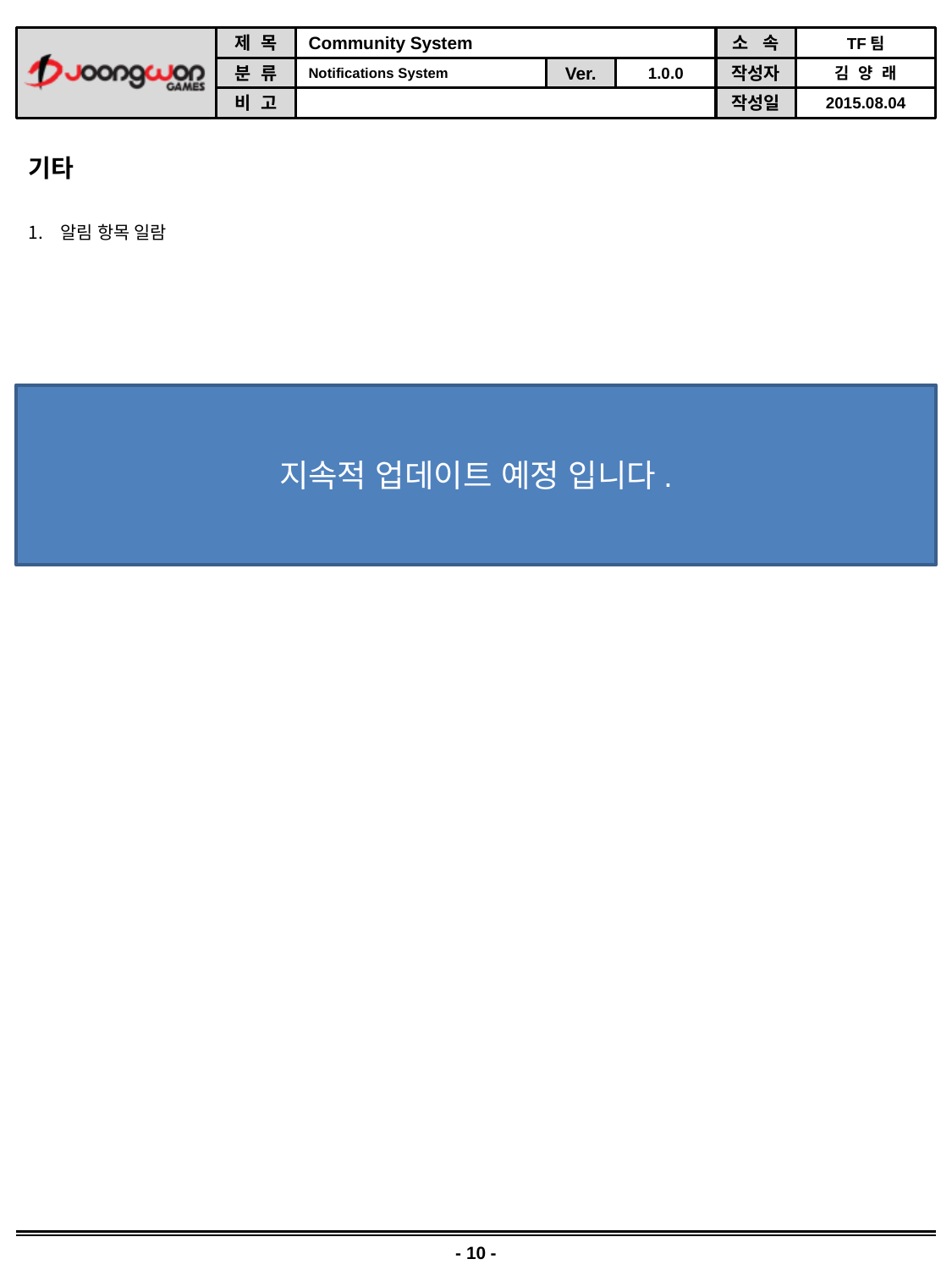

기타
알림 항목 일람
지속적 업데이트 예정 입니다.
- 10 -